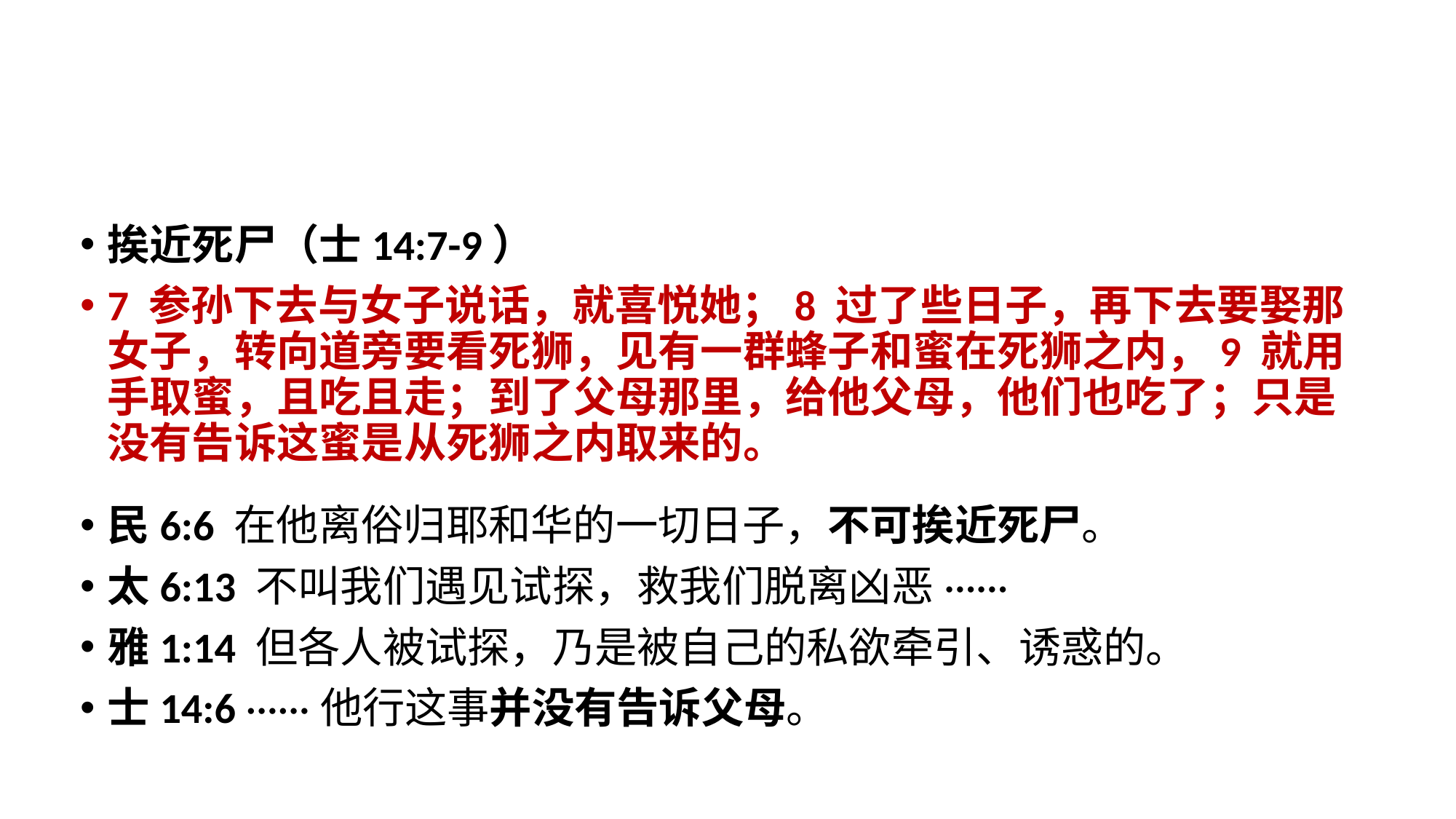

挨近死尸（士14:7-9）
7 参孙下去与女子说话，就喜悦她；8 过了些日子，再下去要娶那女子，转向道旁要看死狮，见有一群蜂子和蜜在死狮之内，9 就用手取蜜，且吃且走；到了父母那里，给他父母，他们也吃了；只是没有告诉这蜜是从死狮之内取来的。

民6:6 在他离俗归耶和华的一切日子，不可挨近死尸。
太6:13 不叫我们遇见试探，救我们脱离凶恶······
雅1:14 但各人被试探，乃是被自己的私欲牵引、诱惑的。
士14:6 ······他行这事并没有告诉父母。